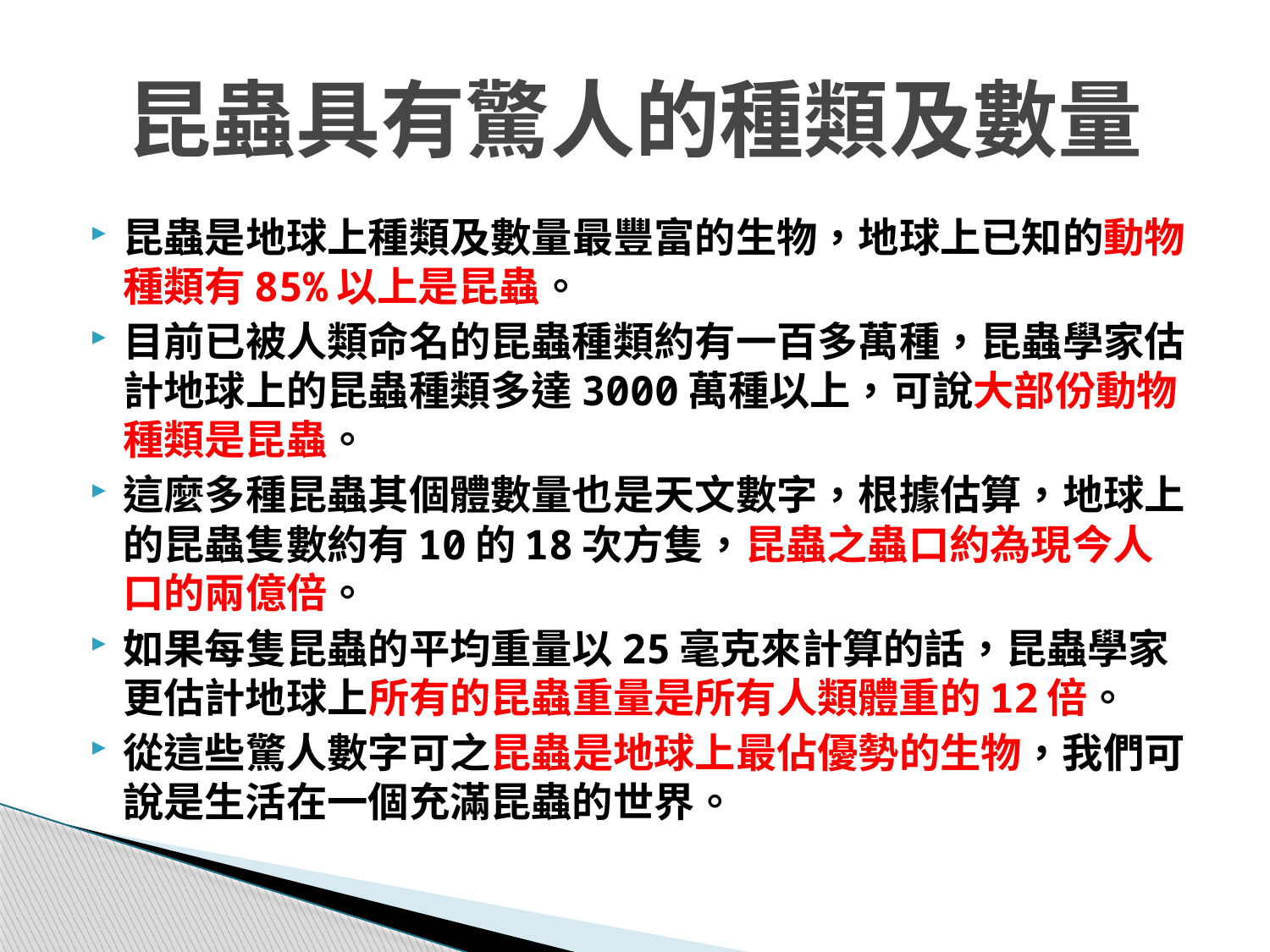

# 昆蟲具有驚人的種類及數量
昆蟲是地球上種類及數量最豐富的生物，地球上已知的動物種類有85%以上是昆蟲。
目前已被人類命名的昆蟲種類約有一百多萬種，昆蟲學家估計地球上的昆蟲種類多達3000萬種以上，可說大部份動物種類是昆蟲。
這麼多種昆蟲其個體數量也是天文數字，根據估算，地球上的昆蟲隻數約有10的18次方隻，昆蟲之蟲口約為現今人口的兩億倍。
如果每隻昆蟲的平均重量以25毫克來計算的話，昆蟲學家更估計地球上所有的昆蟲重量是所有人類體重的12倍。
從這些驚人數字可之昆蟲是地球上最佔優勢的生物，我們可說是生活在一個充滿昆蟲的世界。